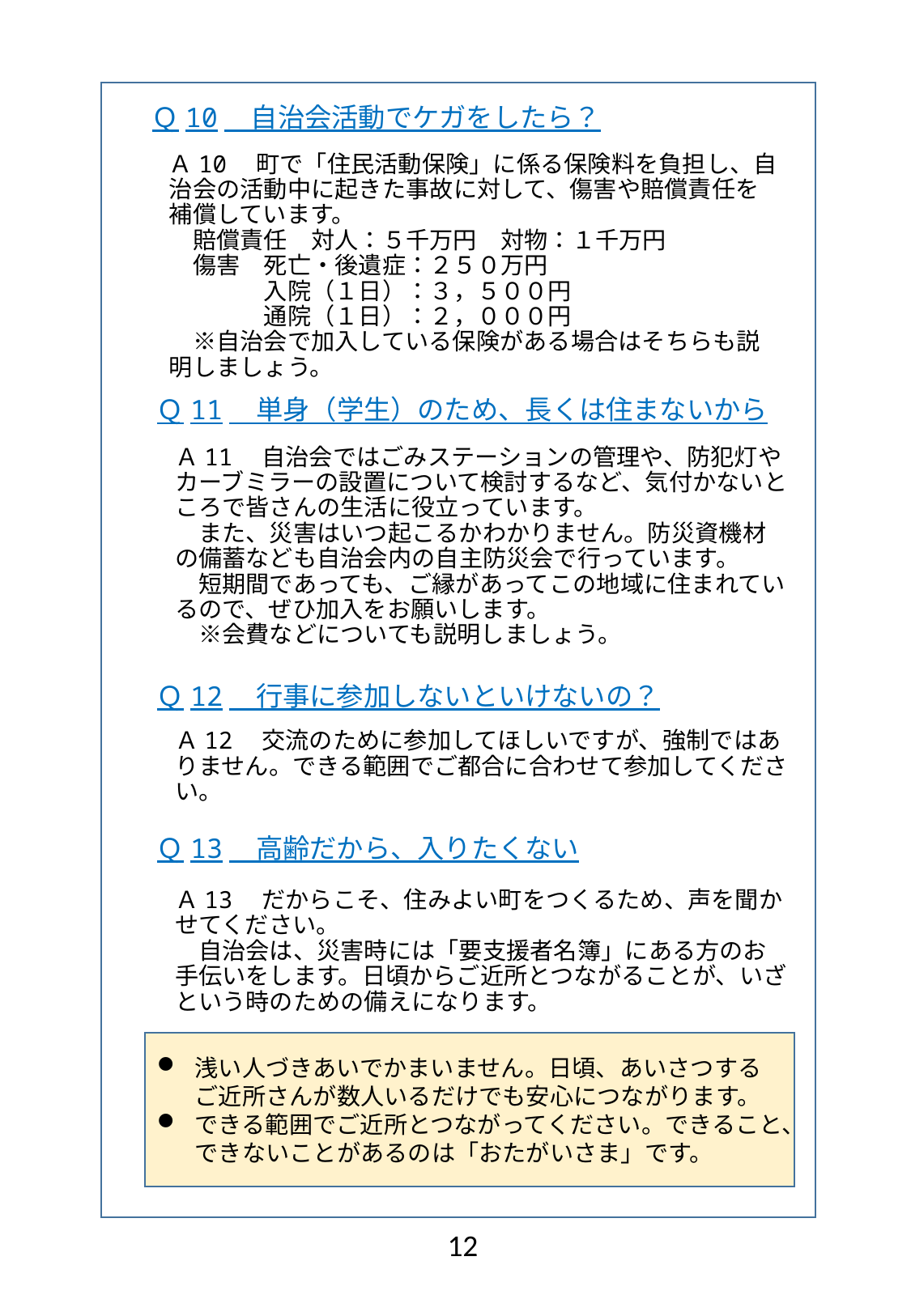

Ｑ10　自治会活動でケガをしたら？
Ａ10　町で「住民活動保険」に係る保険料を負担し、自治会の活動中に起きた事故に対して、傷害や賠償責任を補償しています。
　賠償責任　対人：５千万円　対物：１千万円
　傷害　死亡・後遺症：２５０万円
　　　　入院（１日）：３，５００円
　　　　通院（１日）：２，０００円
　※自治会で加入している保険がある場合はそちらも説明しましょう。
Ｑ11　単身（学生）のため、長くは住まないから
Ａ11　自治会ではごみステーションの管理や、防犯灯やカーブミラーの設置について検討するなど、気付かないところで皆さんの生活に役立っています。
　また、災害はいつ起こるかわかりません。防災資機材の備蓄なども自治会内の自主防災会で行っています。
　短期間であっても、ご縁があってこの地域に住まれているので、ぜひ加入をお願いします。
　※会費などについても説明しましょう。
Ｑ12　行事に参加しないといけないの？
Ａ12　交流のために参加してほしいですが、強制ではありません。できる範囲でご都合に合わせて参加してください。
Ｑ13　高齢だから、入りたくない
Ａ13　だからこそ、住みよい町をつくるため、声を聞かせてください。
　自治会は、災害時には「要支援者名簿」にある方のお手伝いをします。日頃からご近所とつながることが、いざという時のための備えになります。
浅い人づきあいでかまいません。日頃、あいさつするご近所さんが数人いるだけでも安心につながります。
できる範囲でご近所とつながってください。できること、できないことがあるのは「おたがいさま」です。
12